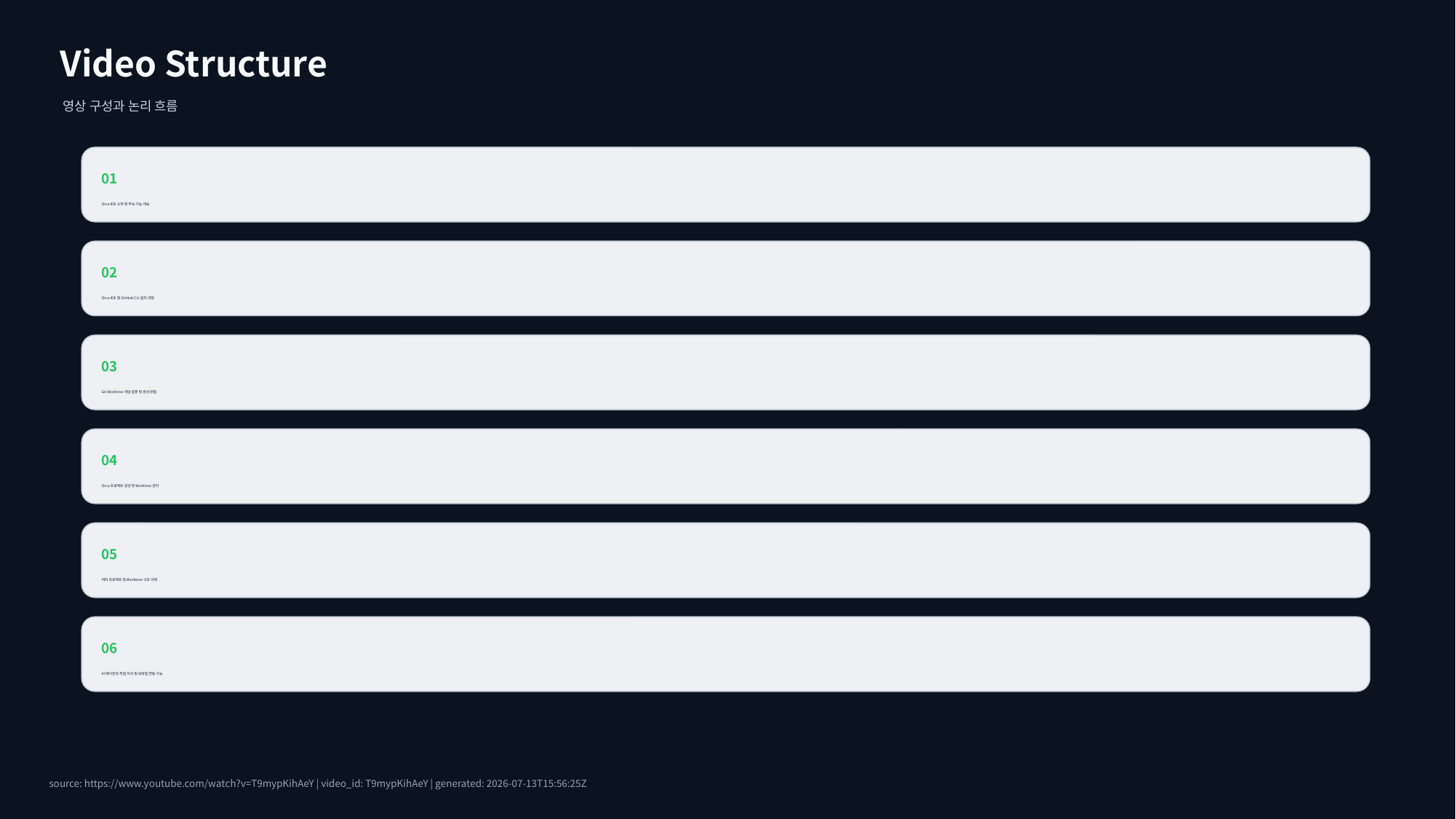

Video Structure
영상 구성과 논리 흐름

01
Orca IDE 소개 및 주요 기능 개요

02
Orca IDE 및 GitHub CLI 설치 과정

03
Git Worktree 개념 설명 및 생성 방법

04
Orca 프로젝트 생성 및 Worktree 관리

05
여러 프로젝트 및 Worktree 구조 이해

06
AI 에이전트 작업 지시 및 모바일 연동 기능
source: https://www.youtube.com/watch?v=T9mypKihAeY | video_id: T9mypKihAeY | generated: 2026-07-13T15:56:25Z